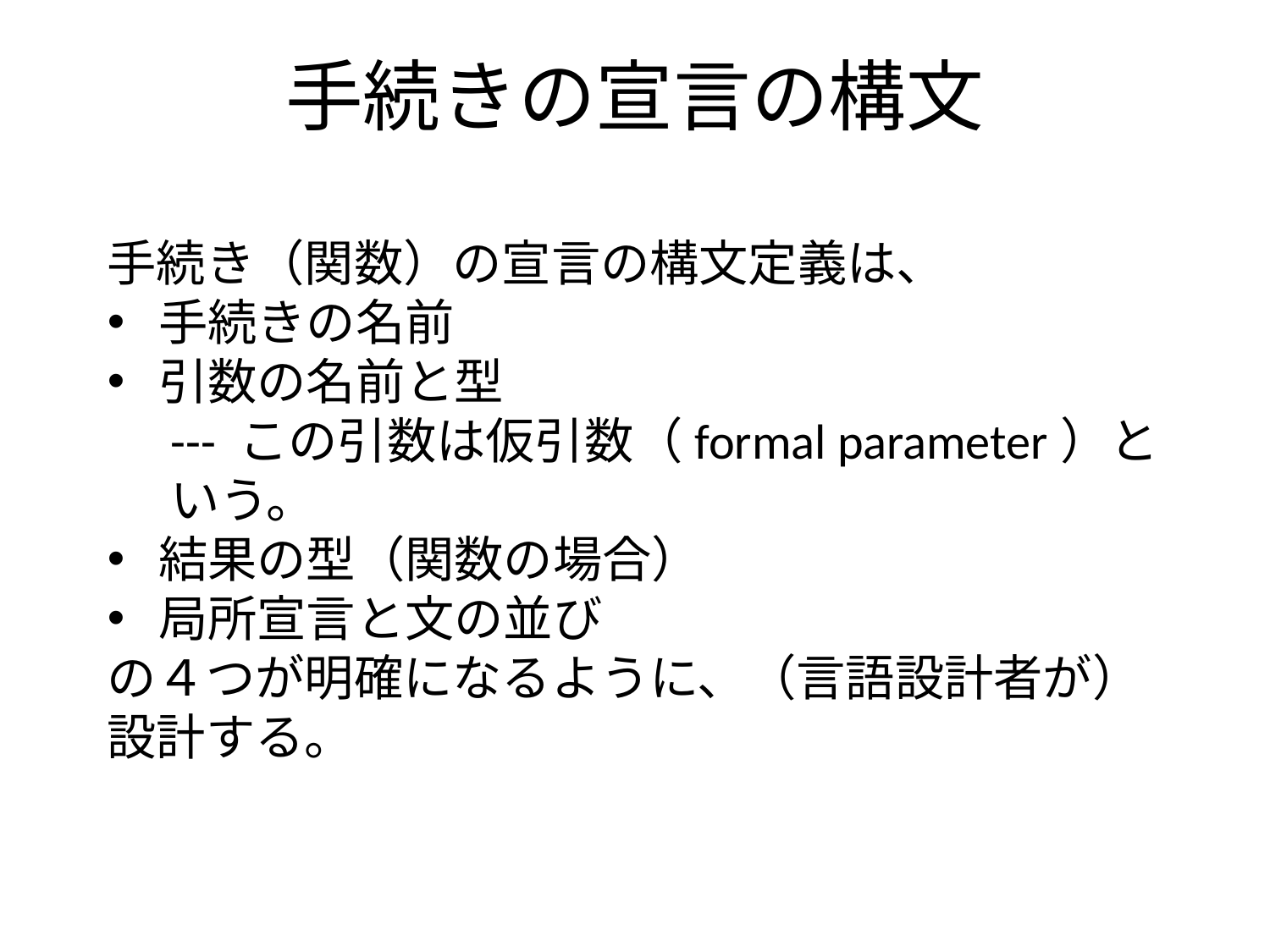

# 手続きの宣言の構文
手続き（関数）の宣言の構文定義は、
  手続きの名前
  引数の名前と型
--- この引数は仮引数（formal parameter）という。
  結果の型（関数の場合）
  局所宣言と文の並び
の４つが明確になるように、（言語設計者が）設計する。